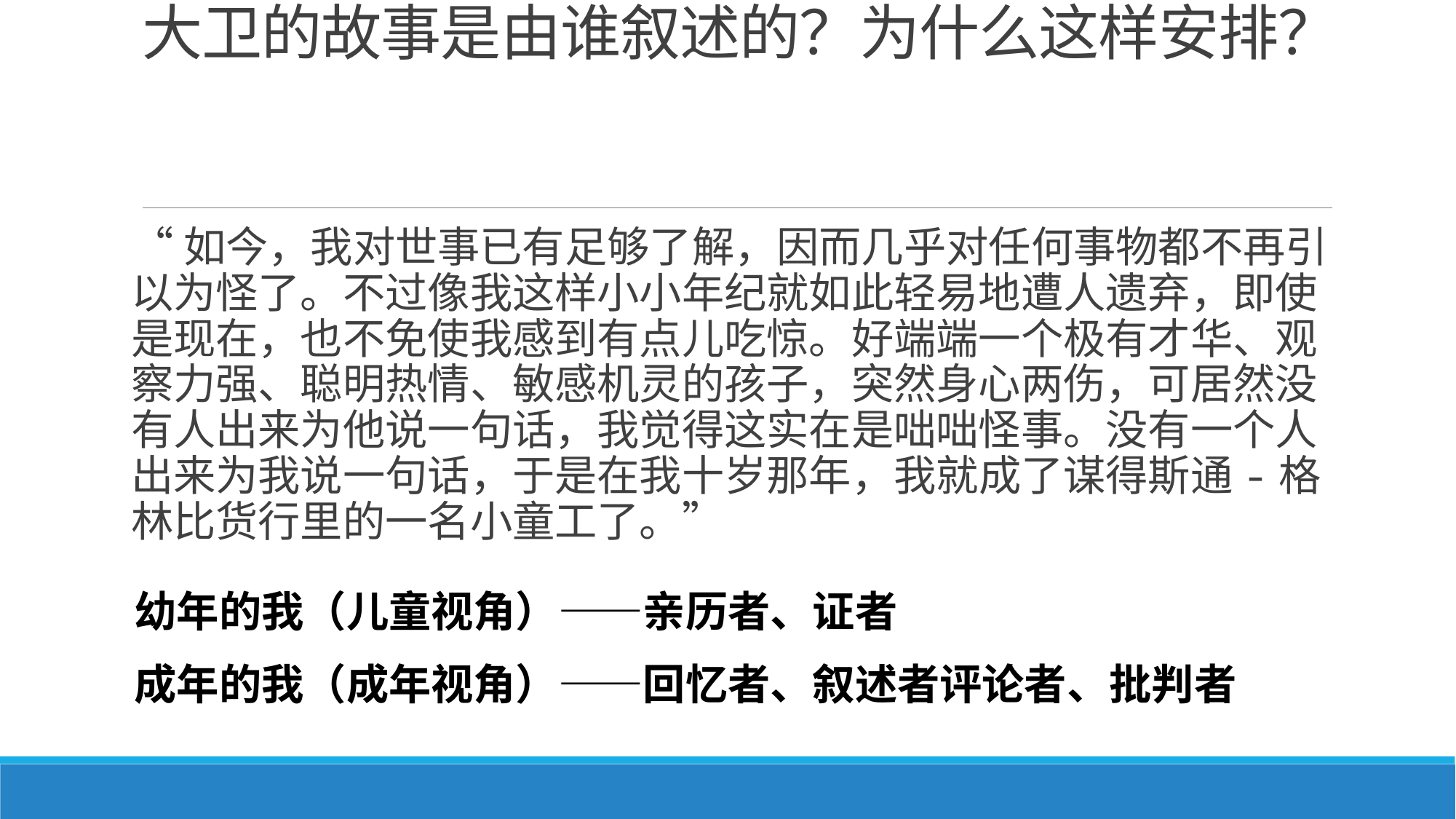

# 大卫的故事是由谁叙述的？为什么这样安排？
“如今，我对世事已有足够了解，因而几乎对任何事物都不再引以为怪了。不过像我这样小小年纪就如此轻易地遭人遗弃，即使是现在，也不免使我感到有点儿吃惊。好端端一个极有才华、观察力强、聪明热情、敏感机灵的孩子，突然身心两伤，可居然没有人出来为他说一句话，我觉得这实在是咄咄怪事。没有一个人出来为我说一句话，于是在我十岁那年，我就成了谋得斯通-格林比货行里的一名小童工了。”
幼年的我（儿童视角）——亲历者、证者
成年的我（成年视角）——回忆者、叙述者评论者、批判者